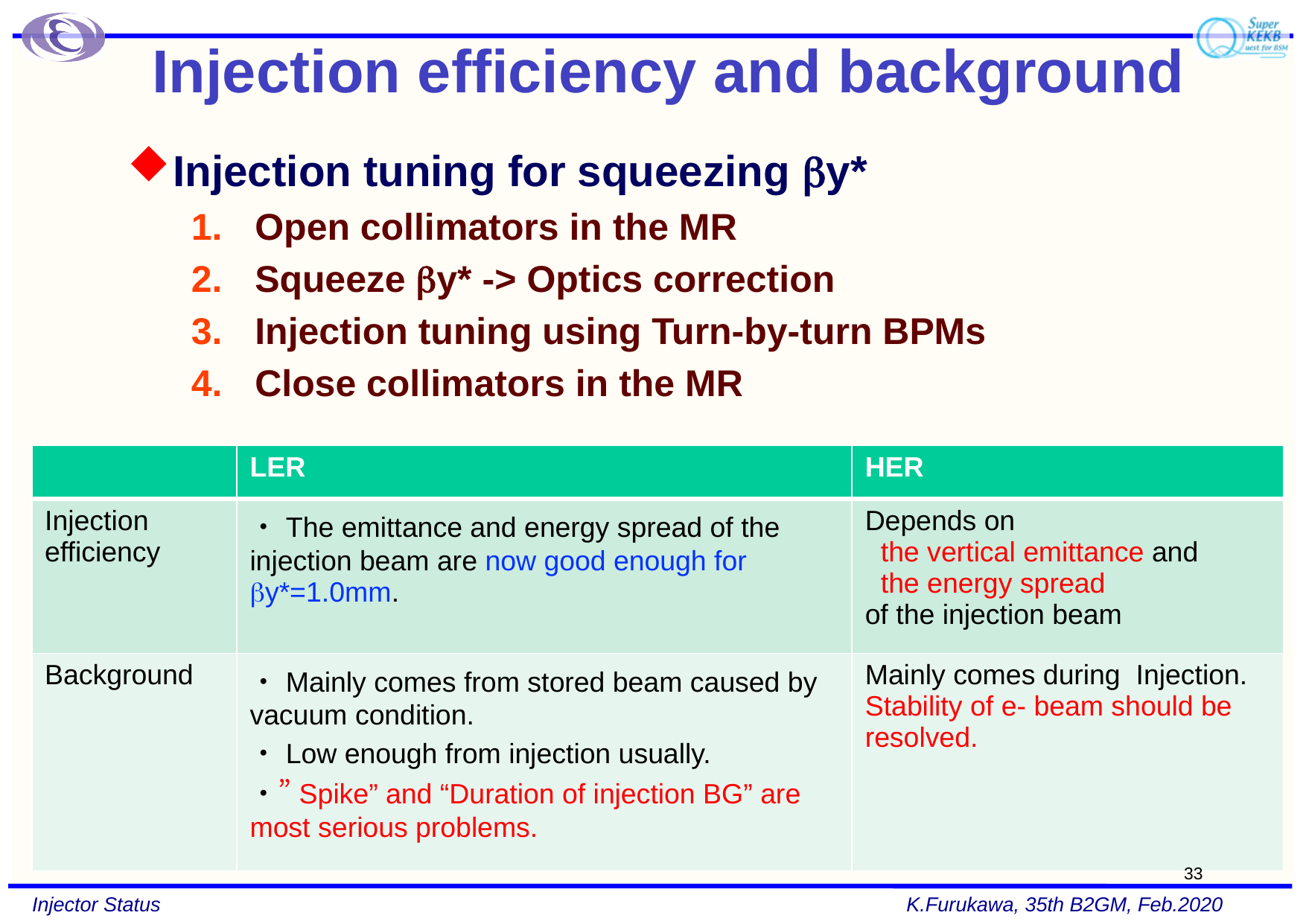

# Injection efficiency and background
Injection tuning for squeezing βy*
Open collimators in the MR
Squeeze βy* -> Optics correction
Injection tuning using Turn-by-turn BPMs
Close collimators in the MR

|  | LER | HER |
| --- | --- | --- |
| Injection efficiency | ・The emittance and energy spread of the injection beam are now good enough for βy\*=1.0mm. | Depends on the vertical emittance and the energy spread of the injection beam |
| Background | ・Mainly comes from stored beam caused by vacuum condition. ・Low enough from injection usually. ・”Spike” and “Duration of injection BG” are most serious problems. | Mainly comes during Injection. Stability of e- beam should be resolved. |
33